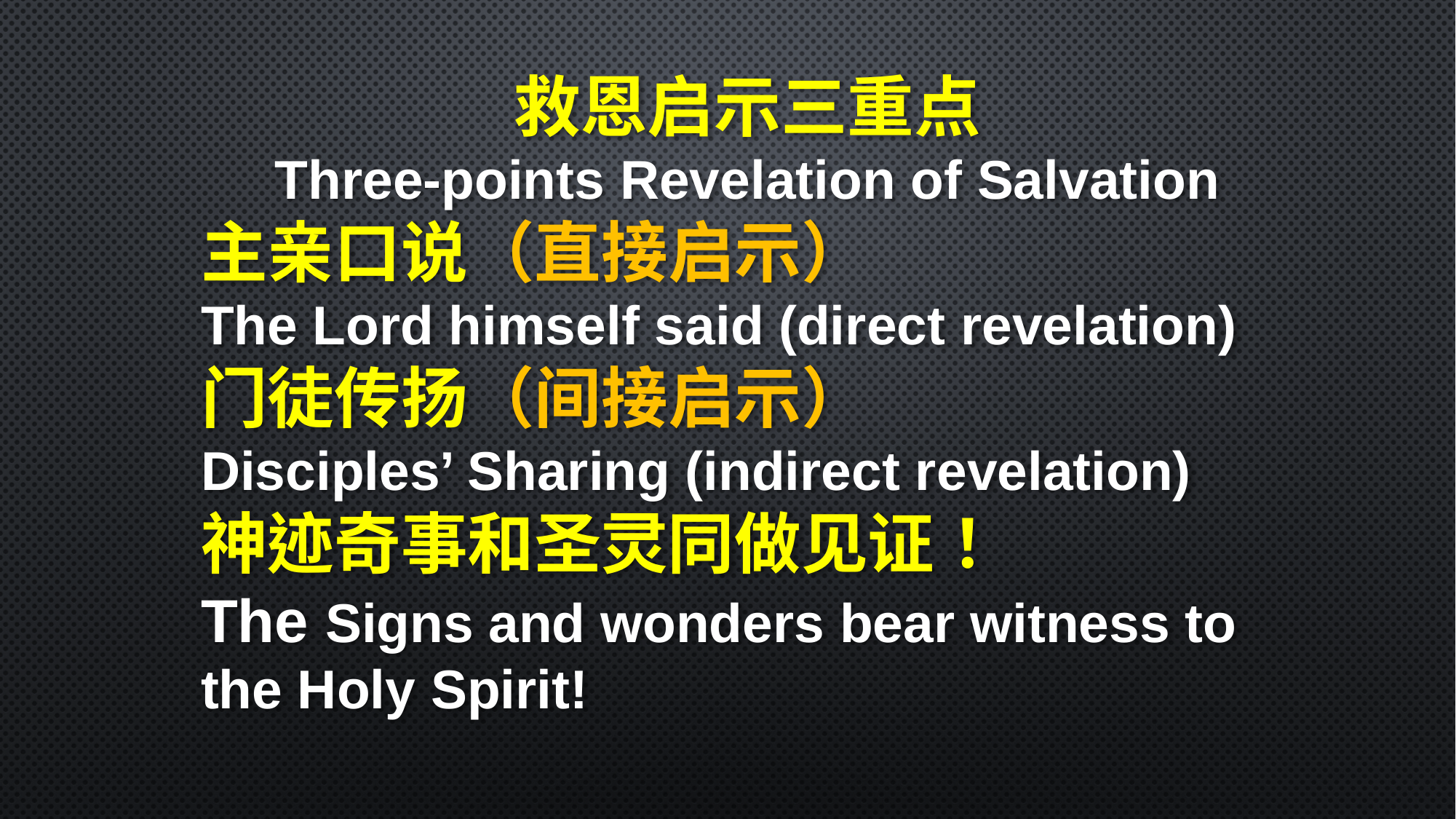

救恩启示三重点
Three-points Revelation of Salvation
主亲口说（直接启示）
The Lord himself said (direct revelation)
门徒传扬（间接启示）
Disciples’ Sharing (indirect revelation)
神迹奇事和圣灵同做见证！
The Signs and wonders bear witness to the Holy Spirit!